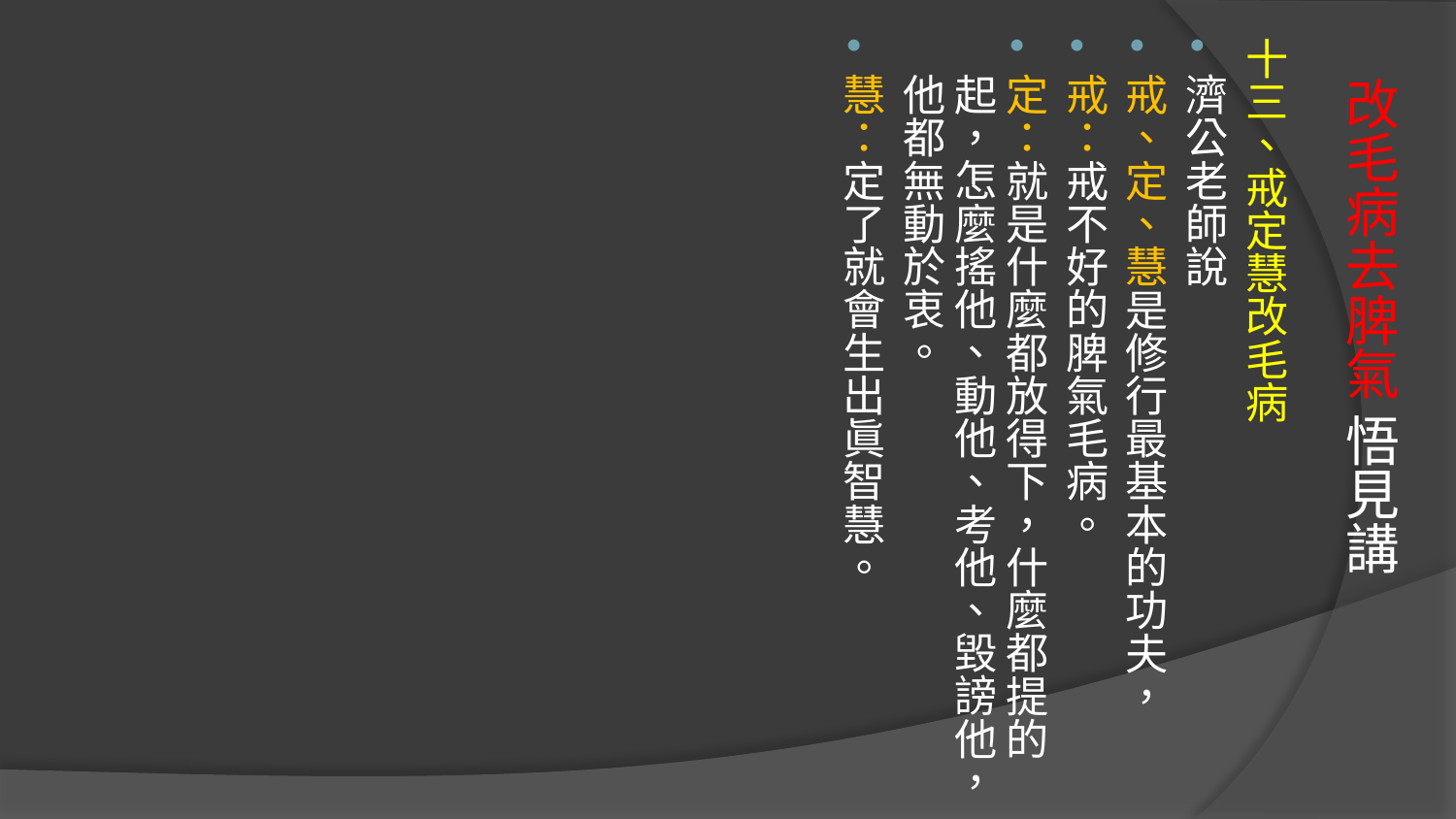

十三、戒定慧改毛病
濟公老師說
戒、定、慧是修行最基本的功夫，
戒：戒不好的脾氣毛病。
定：就是什麼都放得下，什麼都提的起，怎麼搖他、動他、考他、毀謗他，他都無動於衷。
慧：定了就會生出眞智慧。

# 改毛病去脾氣 悟見講